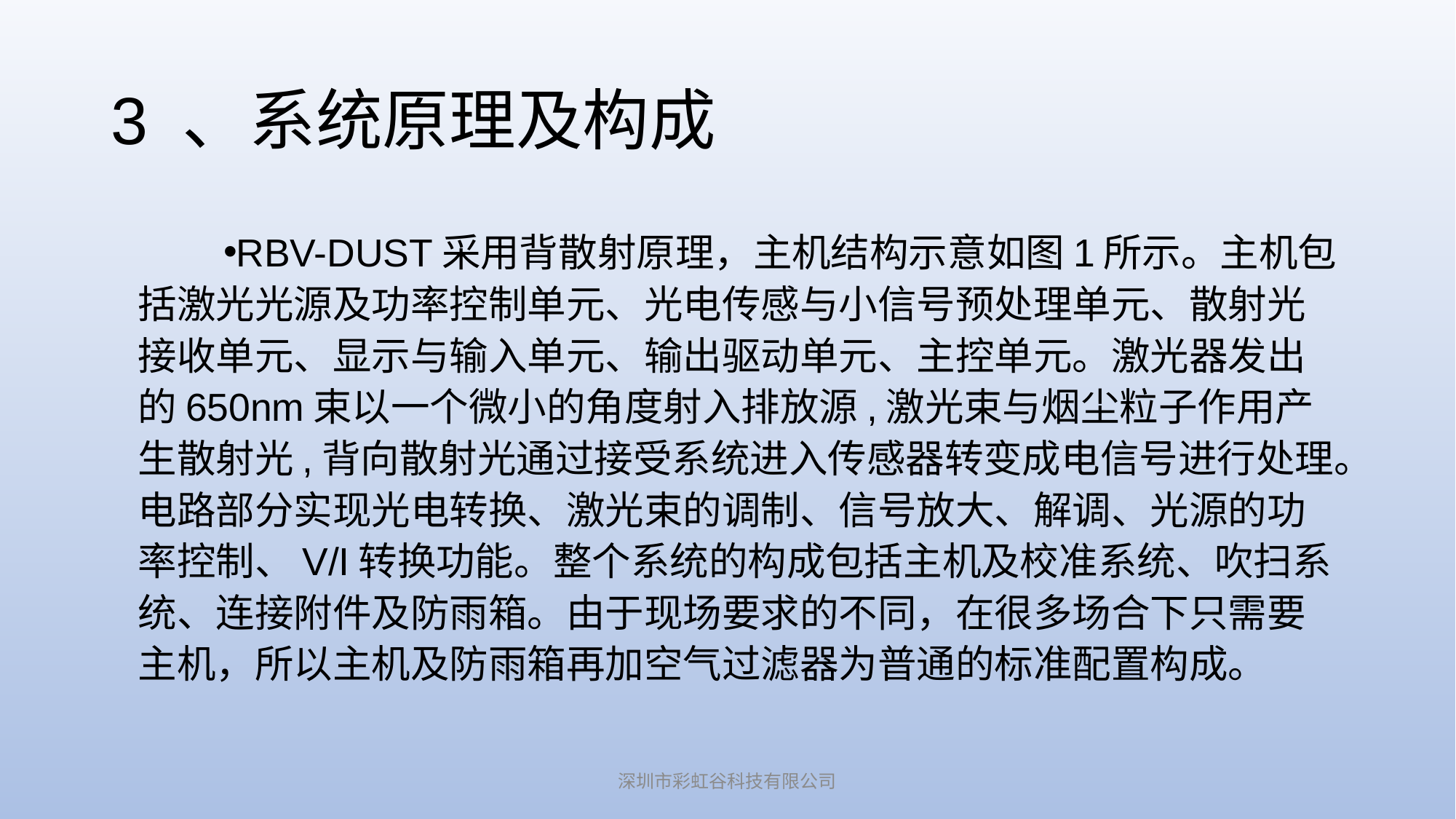

# 3 、系统原理及构成
RBV-DUST采用背散射原理，主机结构示意如图1所示。主机包括激光光源及功率控制单元、光电传感与小信号预处理单元、散射光接收单元、显示与输入单元、输出驱动单元、主控单元。激光器发出的650nm束以一个微小的角度射入排放源,激光束与烟尘粒子作用产生散射光,背向散射光通过接受系统进入传感器转变成电信号进行处理。电路部分实现光电转换、激光束的调制、信号放大、解调、光源的功率控制、V/I转换功能。整个系统的构成包括主机及校准系统、吹扫系统、连接附件及防雨箱。由于现场要求的不同，在很多场合下只需要主机，所以主机及防雨箱再加空气过滤器为普通的标准配置构成。
深圳市彩虹谷科技有限公司
6